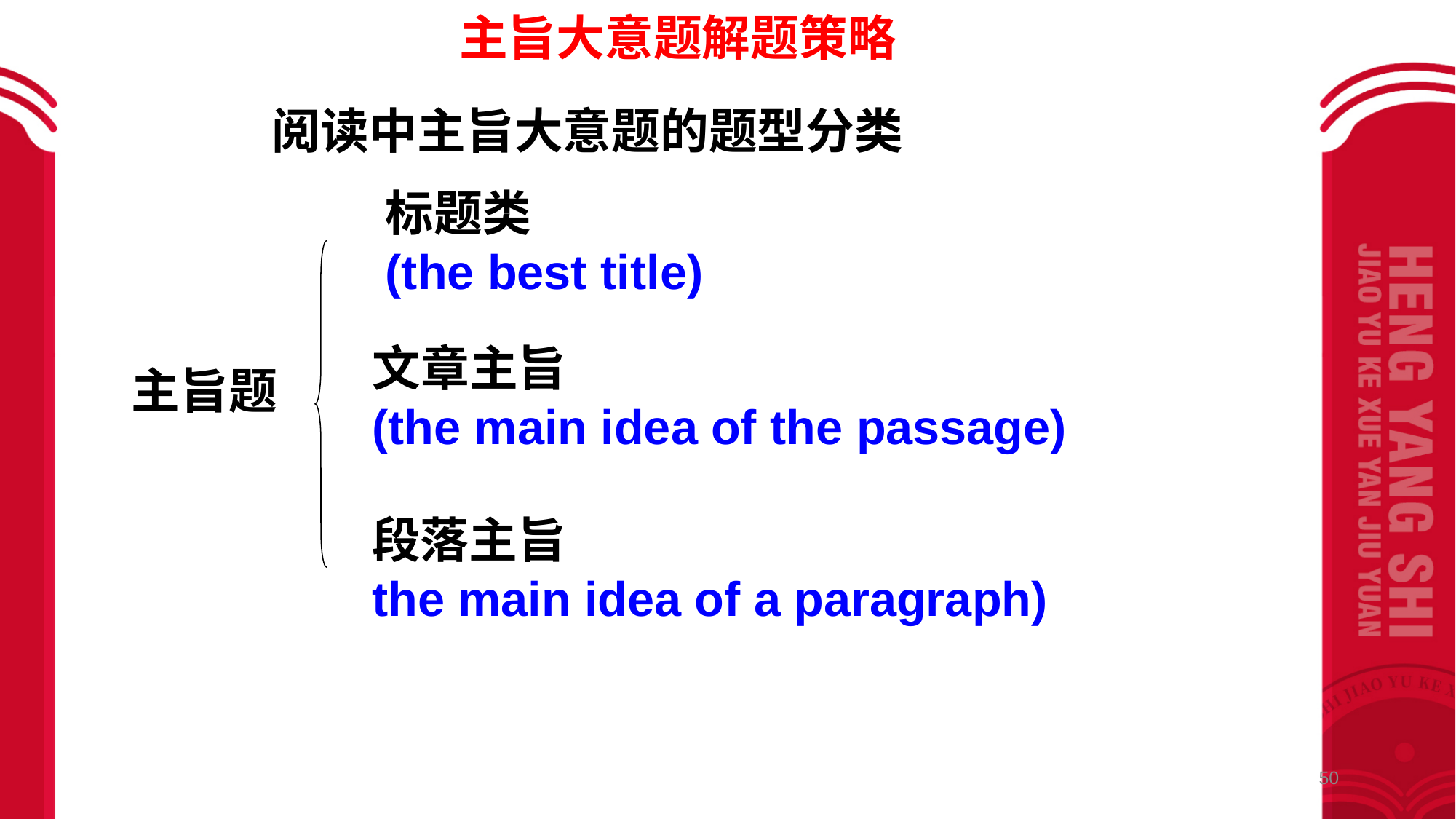

主旨大意题解题策略
阅读中主旨大意题的题型分类
标题类
(the best title)

文章主旨
(the main idea of the passage)
主旨题
段落主旨
the main idea of a paragraph)
50